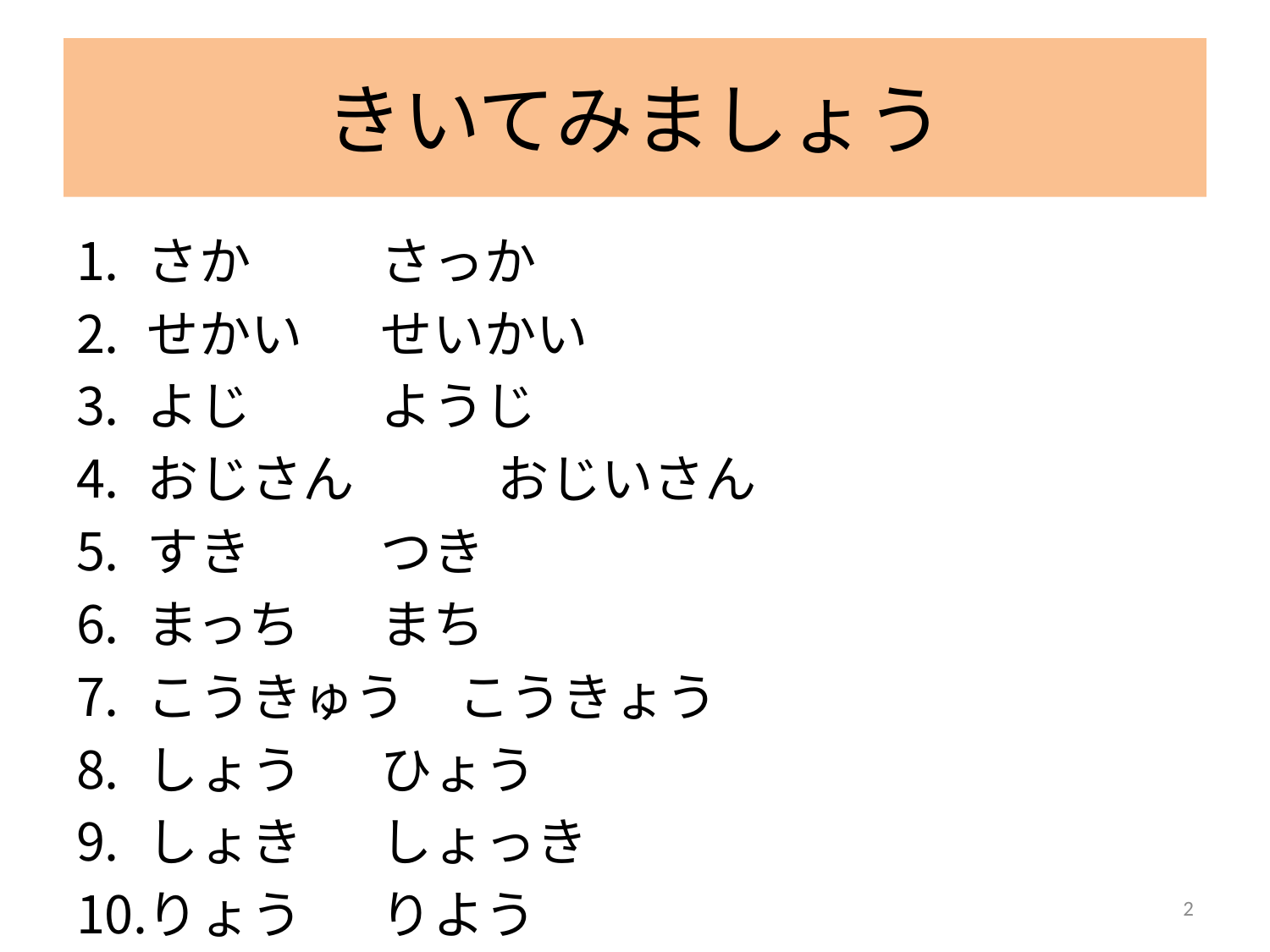

# きいてみましょう
さか　		さっか
せかい　	せいかい
よじ　		ようじ
おじさん　	おじいさん
すき　		つき
まっち　		まち
こうきゅう　こうきょう
しょう　		ひょう
しょき　		しょっき
りょう　		りよう
2